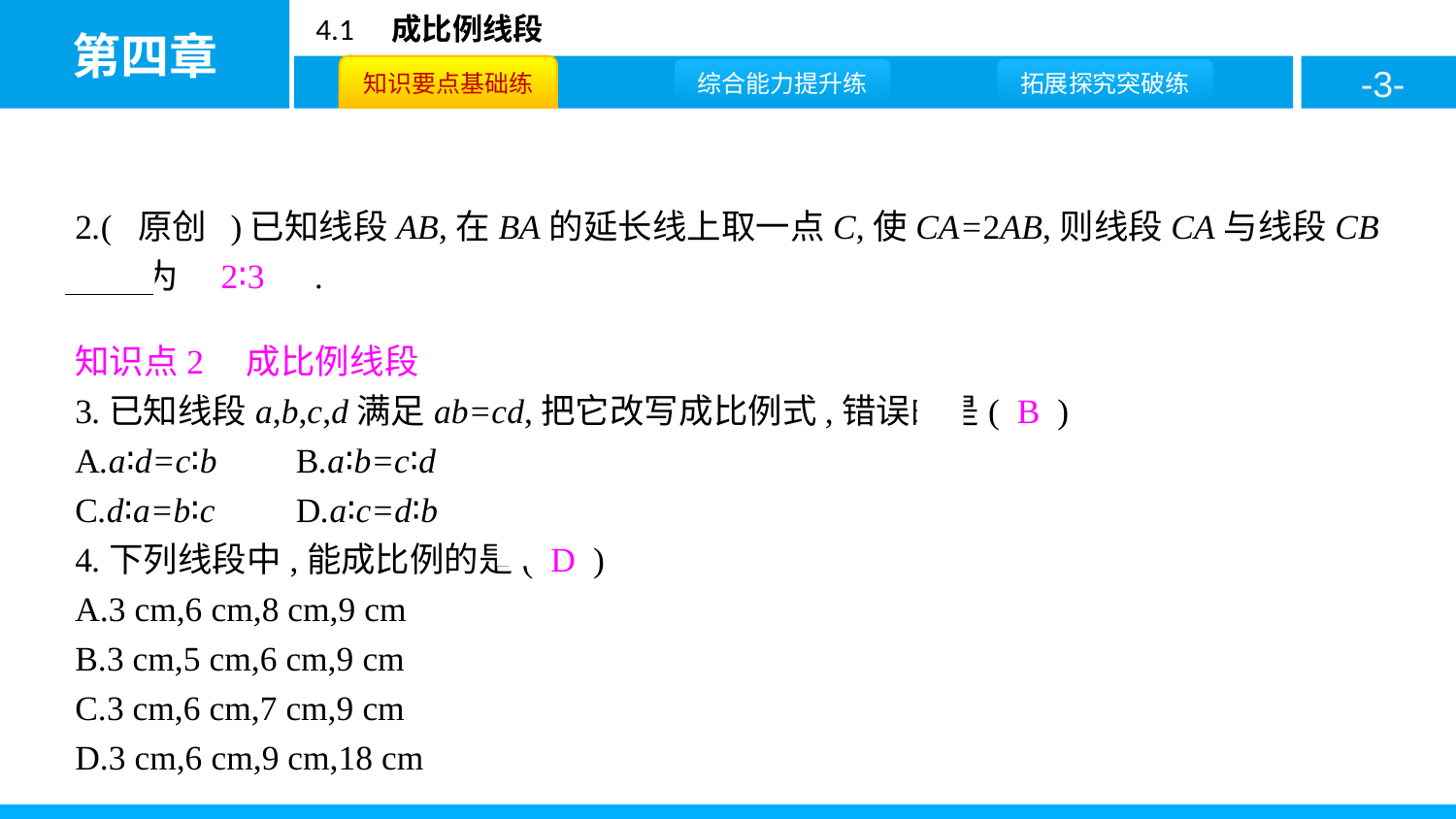

2.(  原创  )已知线段AB,在BA的延长线上取一点C,使CA=2AB,则线段CA与线段CB之比为　2∶3　.

知识点2　成比例线段
3.已知线段a,b,c,d满足ab=cd,把它改写成比例式,错误的是(  B  )
A.a∶d=c∶b	B.a∶b=c∶d
C.d∶a=b∶c	D.a∶c=d∶b
4.下列线段中,能成比例的是(  D  )
A.3 cm,6 cm,8 cm,9 cm
B.3 cm,5 cm,6 cm,9 cm
C.3 cm,6 cm,7 cm,9 cm
D.3 cm,6 cm,9 cm,18 cm